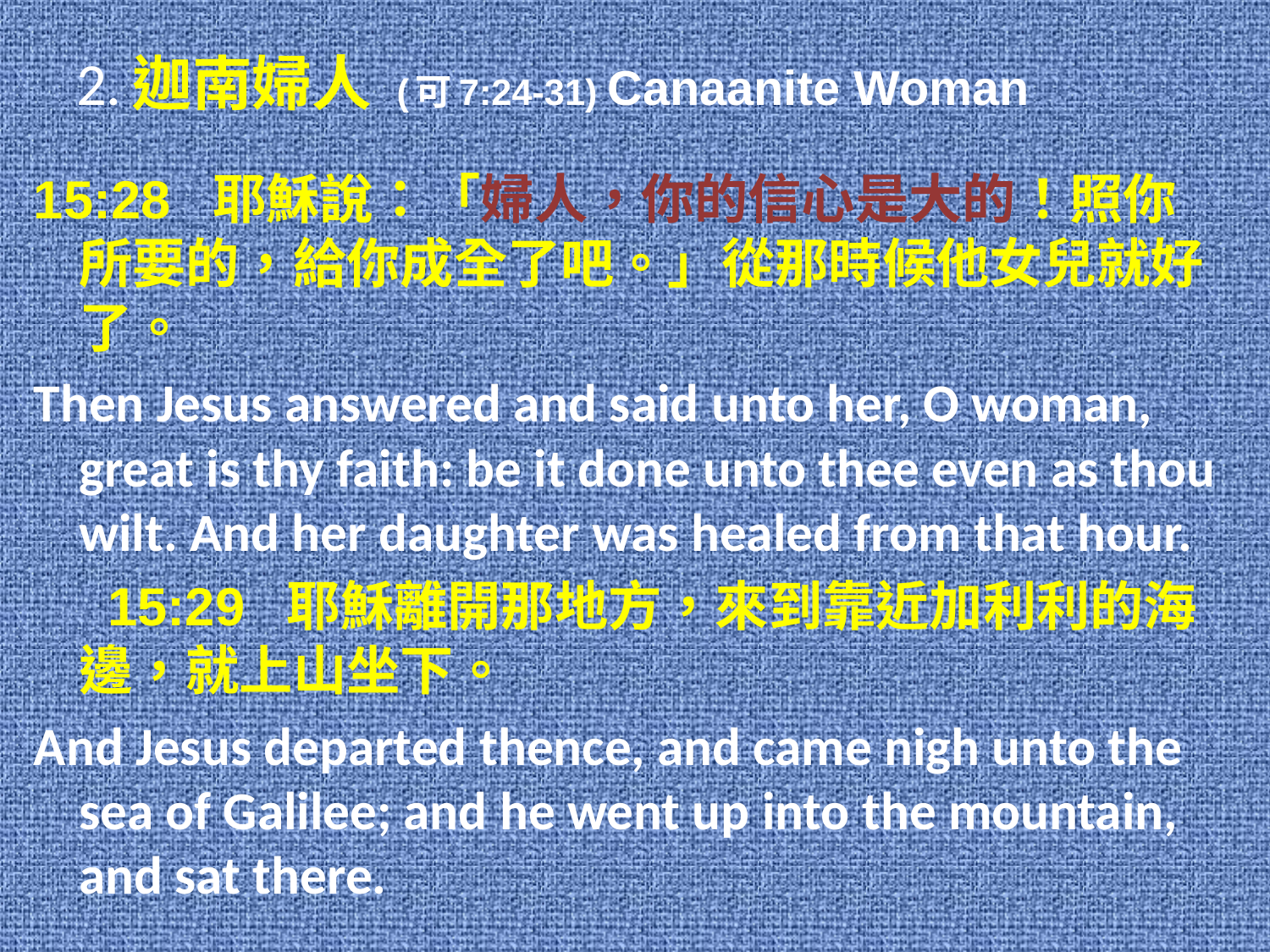

# 2.迦南婦人 (可7:24-31) Canaanite Woman
15:28  耶穌說：「婦人，你的信心是大的！照你所要的，給你成全了吧。」從那時候他女兒就好了。
Then Jesus answered and said unto her, O woman, great is thy faith: be it done unto thee even as thou wilt. And her daughter was healed from that hour.
     15:29  耶穌離開那地方，來到靠近加利利的海邊，就上山坐下。
And Jesus departed thence, and came nigh unto the sea of Galilee; and he went up into the mountain, and sat there.